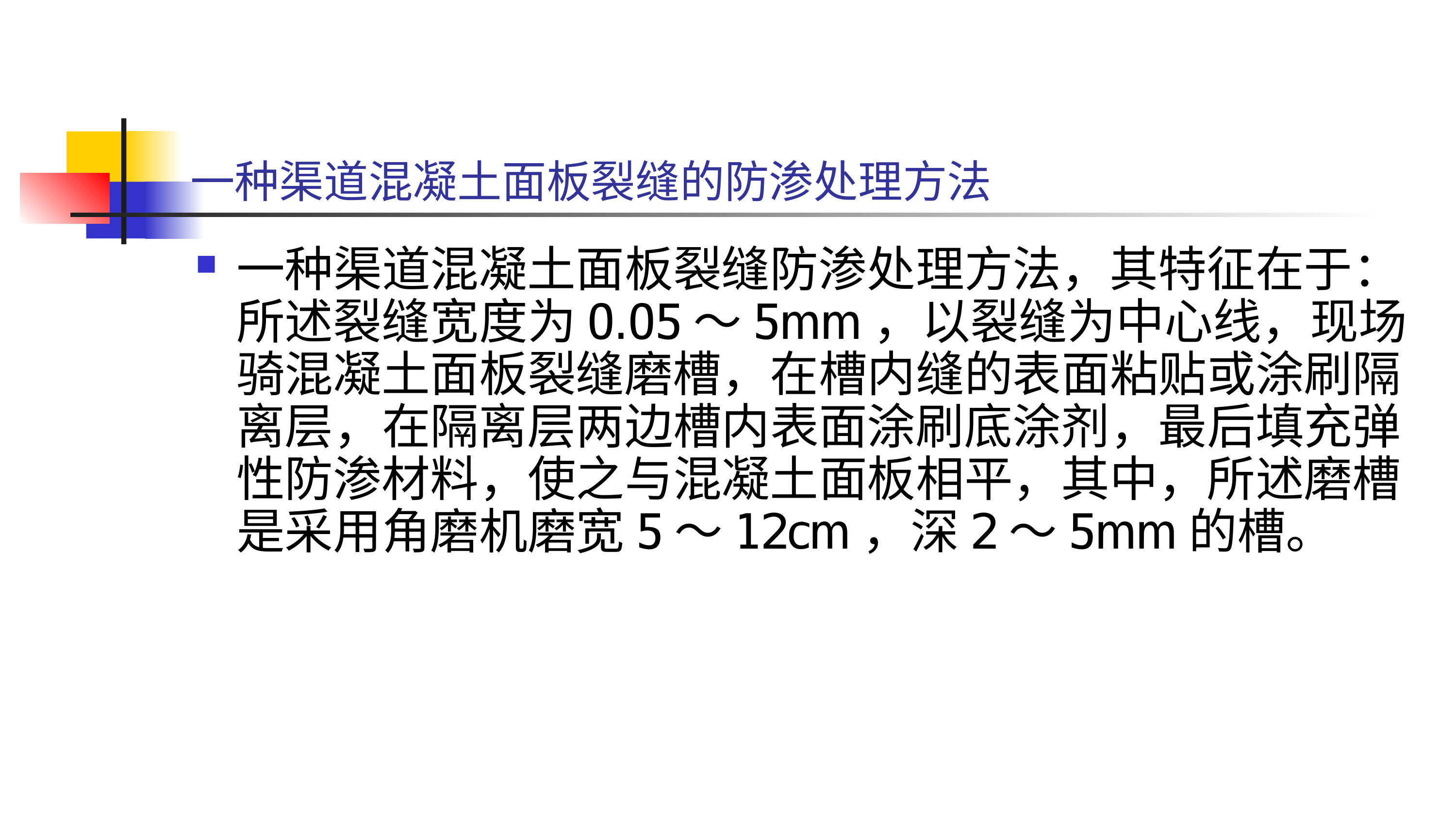

# 一种渠道混凝土面板裂缝的防渗处理方法
一种渠道混凝土面板裂缝防渗处理方法，其特征在于：所述裂缝宽度为0.05～5mm，以裂缝为中心线，现场骑混凝土面板裂缝磨槽，在槽内缝的表面粘贴或涂刷隔离层，在隔离层两边槽内表面涂刷底涂剂，最后填充弹性防渗材料，使之与混凝土面板相平，其中，所述磨槽是采用角磨机磨宽5～12cm，深2～5mm的槽。